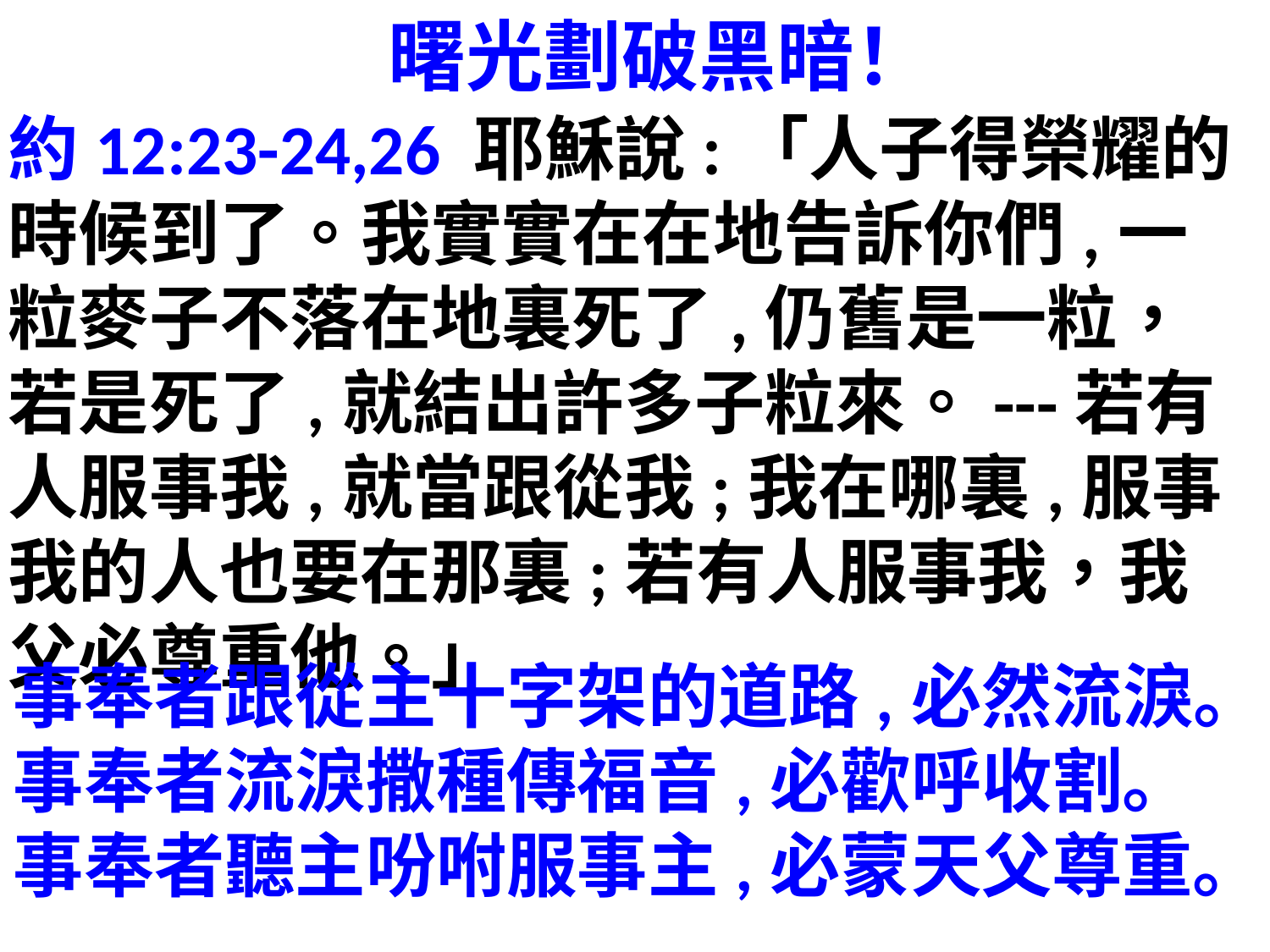

曙光劃破黑暗！
約12:23-24,26 耶穌說:「人子得榮耀的時候到了。我實實在在地告訴你們,一粒麥子不落在地裏死了,仍舊是一粒，若是死了,就結出許多子粒來。---若有人服事我,就當跟從我;我在哪裏,服事我的人也要在那裏;若有人服事我，我父必尊重他。」
事奉者跟從主十字架的道路,必然流淚。
事奉者流淚撒種傳福音,必歡呼收割。
事奉者聽主吩咐服事主,必蒙天父尊重。